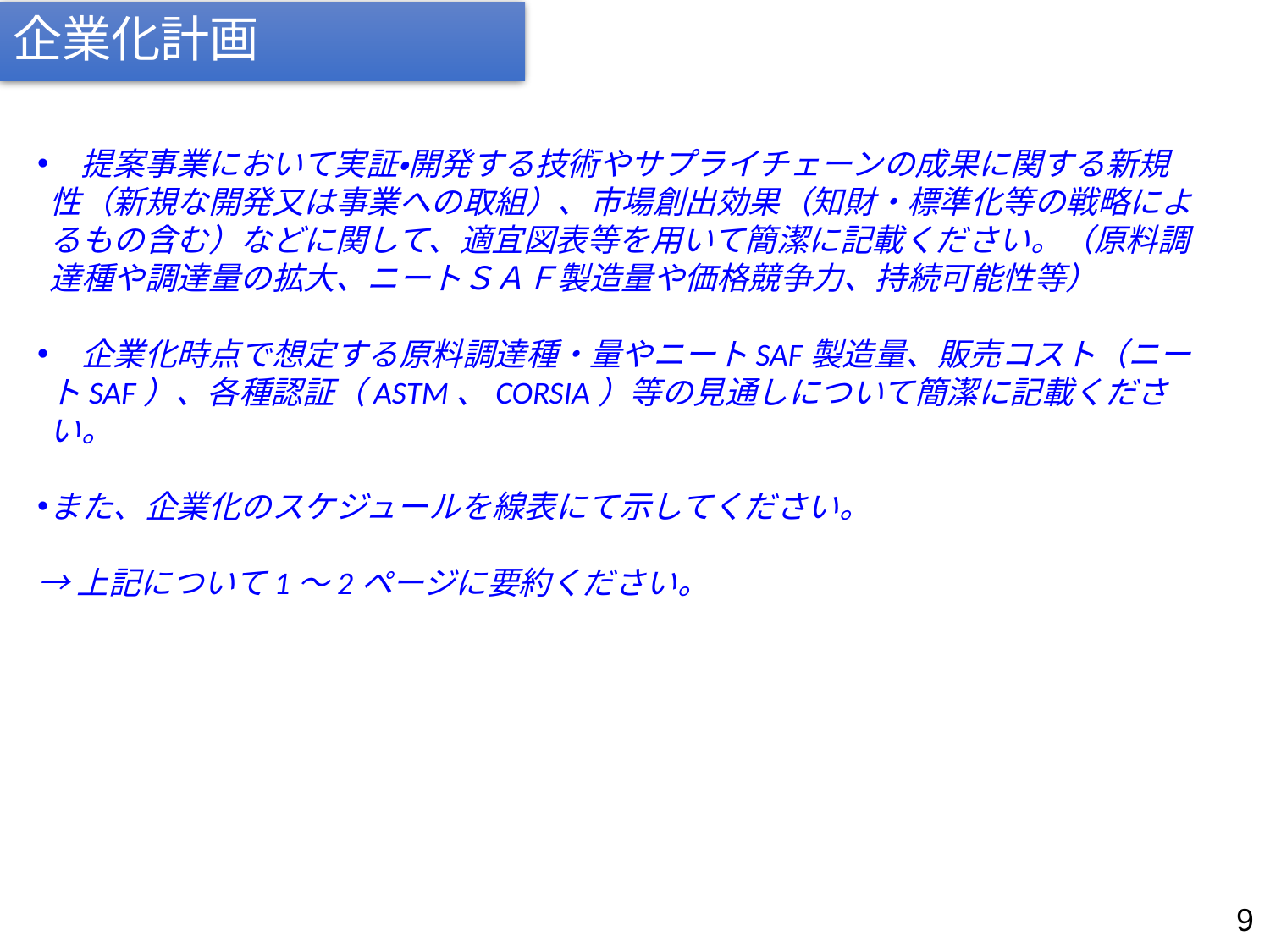

# 企業化計画

　提案事業において実証・開発する技術やサプライチェーンの成果に関する新規性（新規な開発又は事業への取組）、市場創出効果（知財・標準化等の戦略によるもの含む）などに関して、適宜図表等を用いて簡潔に記載ください。（原料調達種や調達量の拡大、ニートＳＡＦ製造量や価格競争力、持続可能性等）

　企業化時点で想定する原料調達種・量やニートSAF製造量、販売コスト（ニートSAF）、各種認証（ASTM、CORSIA）等の見通しについて簡潔に記載ください。

また、企業化のスケジュールを線表にて示してください。

→上記について1～2ページに要約ください。
9